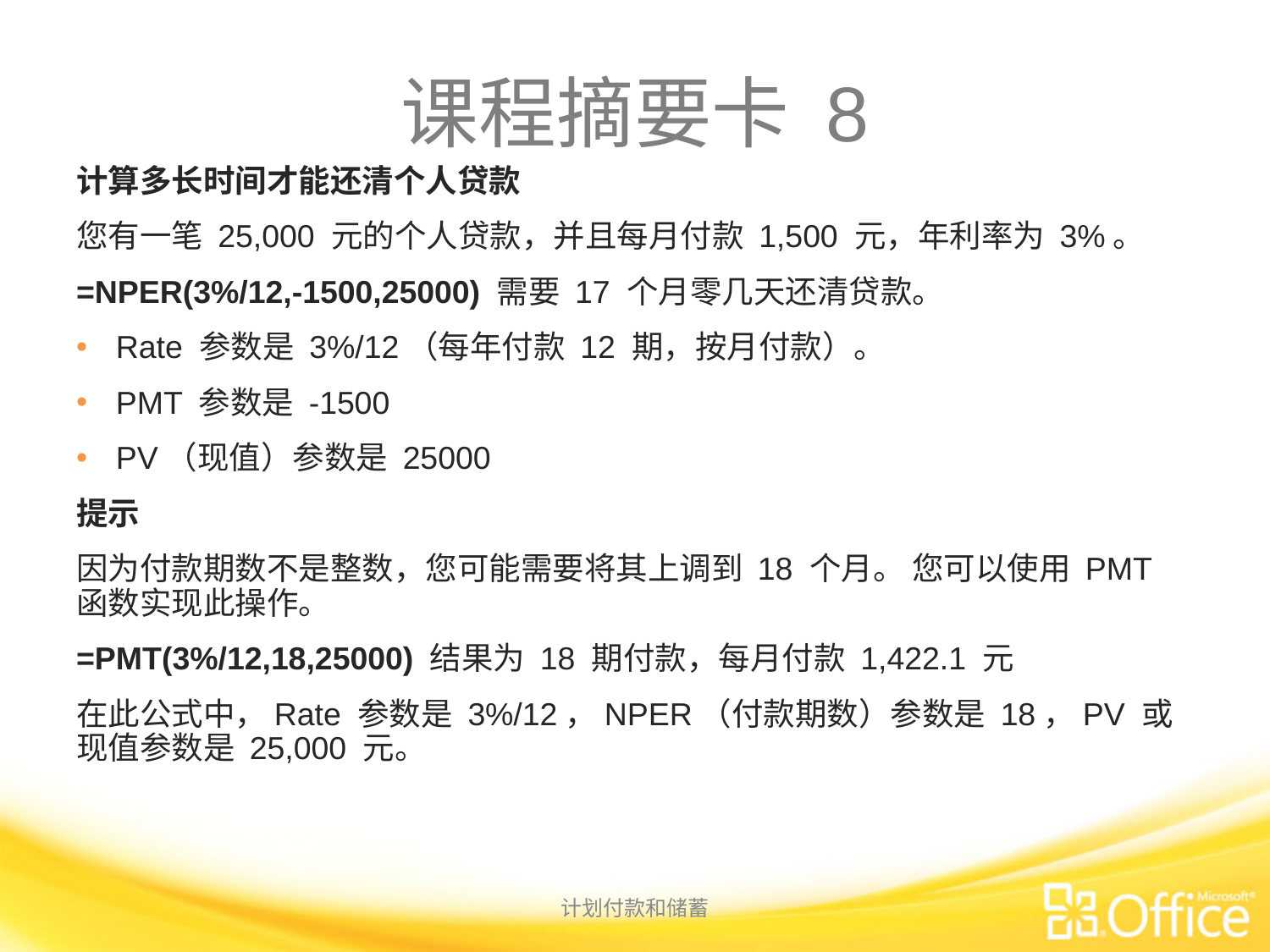

# 课程摘要卡 8
计算多长时间才能还清个人贷款
您有一笔 25,000 元的个人贷款，并且每月付款 1,500 元，年利率为 3%。
=NPER(3%/12,-1500,25000) 需要 17 个月零几天还清贷款。
Rate 参数是 3%/12（每年付款 12 期，按月付款）。
PMT 参数是 -1500
PV（现值）参数是 25000
提示
因为付款期数不是整数，您可能需要将其上调到 18 个月。 您可以使用 PMT 函数实现此操作。
=PMT(3%/12,18,25000) 结果为 18 期付款，每月付款 1,422.1 元
在此公式中，Rate 参数是 3%/12，NPER（付款期数）参数是 18，PV 或现值参数是 25,000 元。

计划付款和储蓄